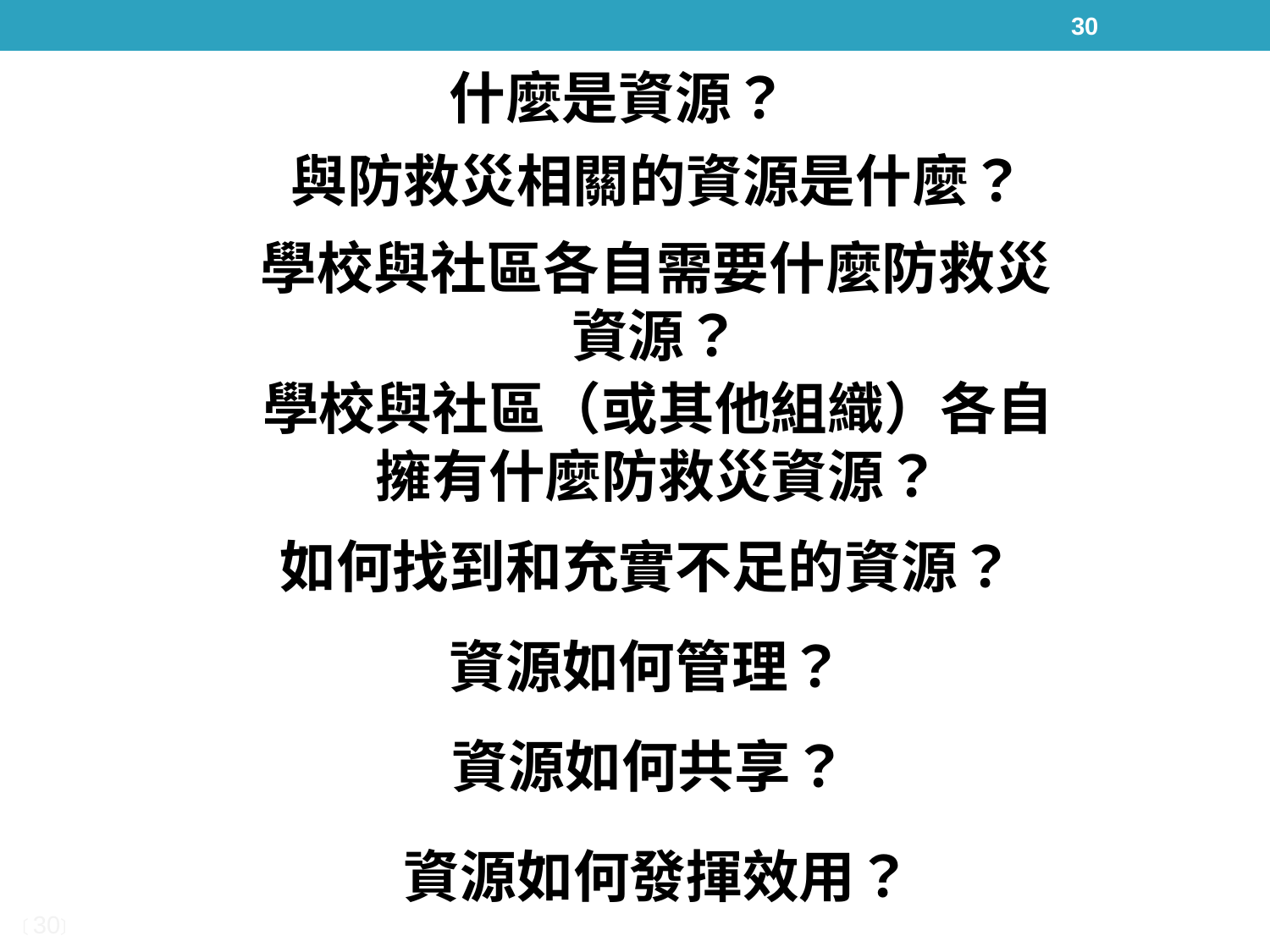

30
什麼是資源？
與防救災相關的資源是什麼？
學校與社區各自需要什麼防救災資源？
學校與社區（或其他組織）各自擁有什麼防救災資源？
如何找到和充實不足的資源？
資源如何管理？
資源如何共享？
資源如何發揮效用？